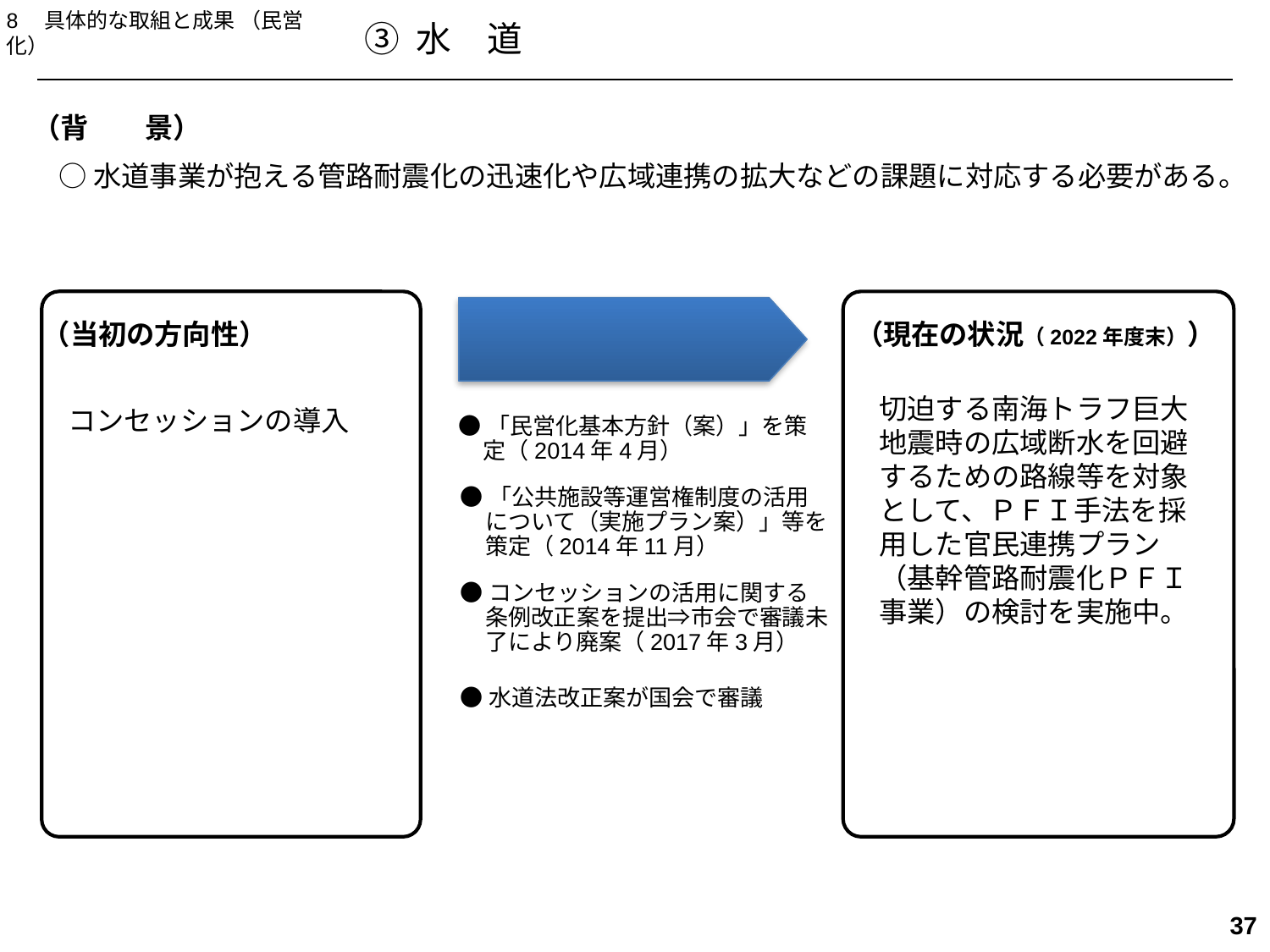

8　具体的な取組と成果 （民営化）
③ 水　道
（背　　景）
○水道事業が抱える管路耐震化の迅速化や広域連携の拡大などの課題に対応する必要がある。

（現在の状況（2022年度末））
（当初の方向性）
切迫する南海トラフ巨大地震時の広域断水を回避するための路線等を対象として、ＰＦＩ手法を採用した官民連携プラン（基幹管路耐震化ＰＦＩ事業）の検討を実施中。
コンセッションの導入
●「民営化基本方針（案）」を策定（2014年4月）
●「公共施設等運営権制度の活用について（実施プラン案）」等を策定（2014年11月）
●コンセッションの活用に関する条例改正案を提出⇒市会で審議未了により廃案（2017年3月）
●水道法改正案が国会で審議
37